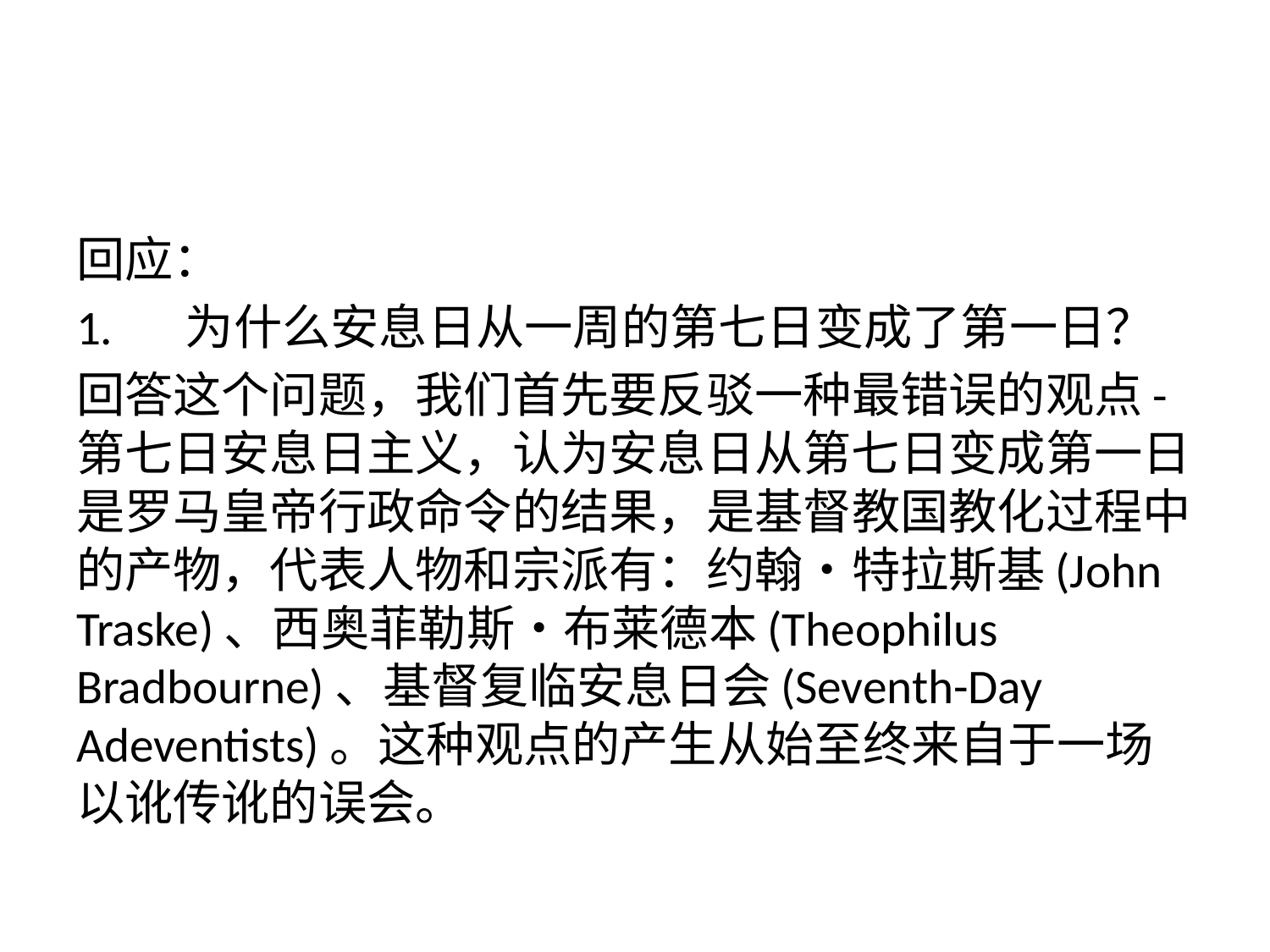

#
回应：
1.	为什么安息日从一周的第七日变成了第一日？
回答这个问题，我们首先要反驳一种最错误的观点-第七日安息日主义，认为安息日从第七日变成第一日是罗马皇帝行政命令的结果，是基督教国教化过程中的产物，代表人物和宗派有：约翰•特拉斯基(John Traske)、西奥菲勒斯•布莱德本(Theophilus Bradbourne)、基督复临安息日会(Seventh-Day Adeventists)。这种观点的产生从始至终来自于一场以讹传讹的误会。